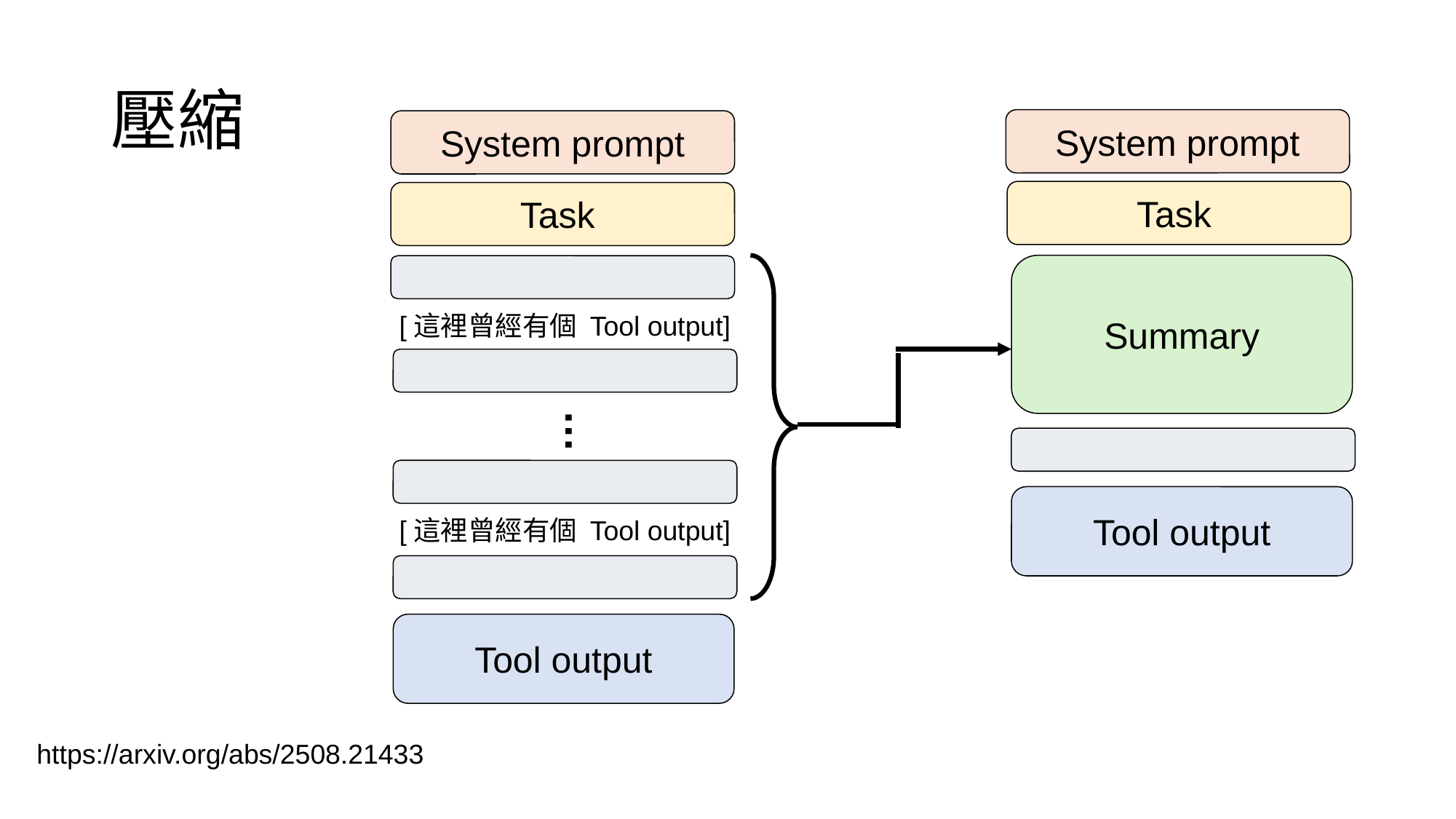

# 壓縮
System prompt
System prompt
Task
Task
Summary

[這裡曾經有個 Tool output]

…

Tool output
[這裡曾經有個 Tool output]

Tool output
https://arxiv.org/abs/2508.21433